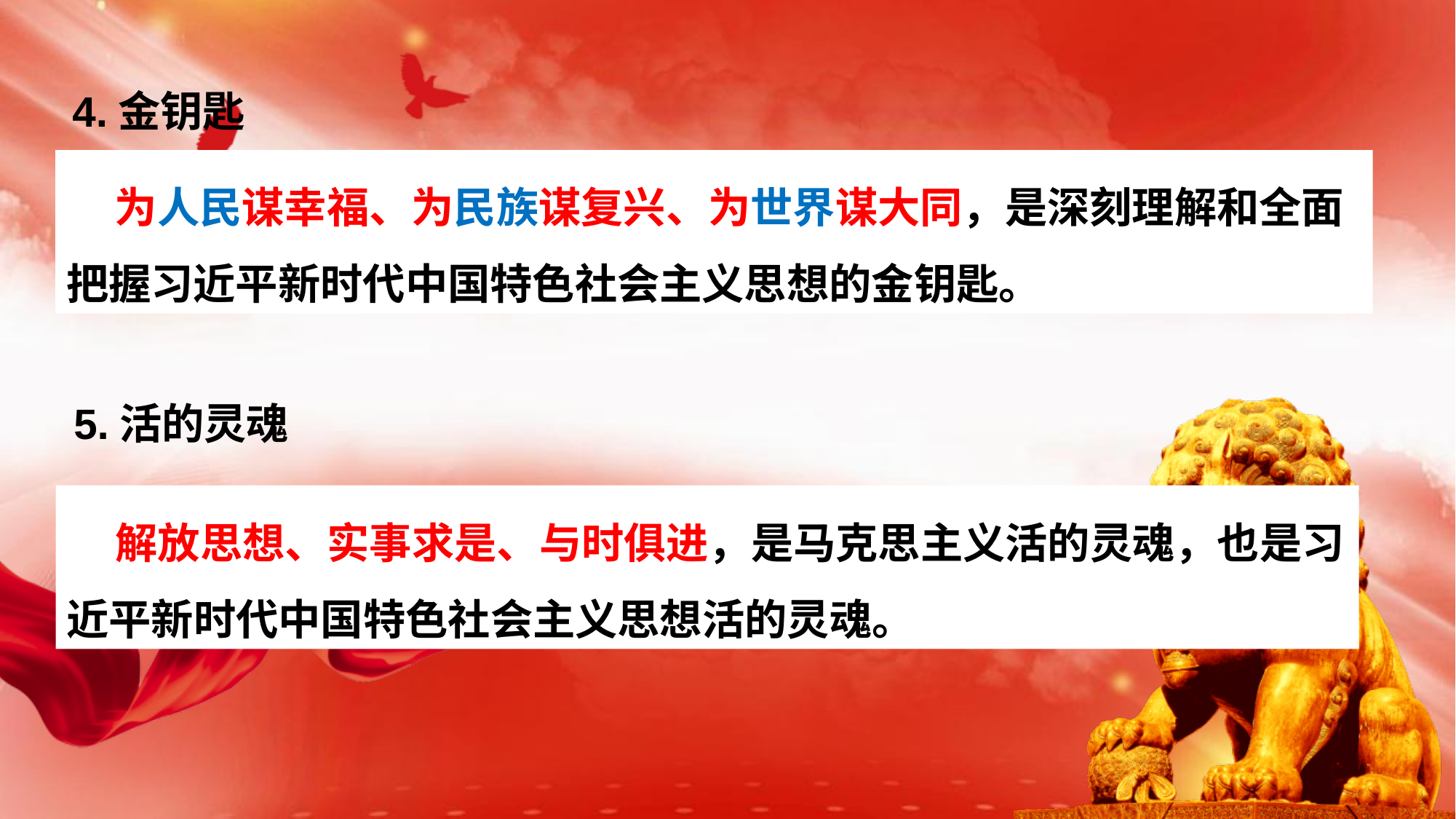

4.金钥匙
    为人民谋幸福、为民族谋复兴、为世界谋大同，是深刻理解和全面把握习近平新时代中国特色社会主义思想的金钥匙。
5.活的灵魂
    解放思想、实事求是、与时俱进，是马克思主义活的灵魂，也是习近平新时代中国特色社会主义思想活的灵魂。